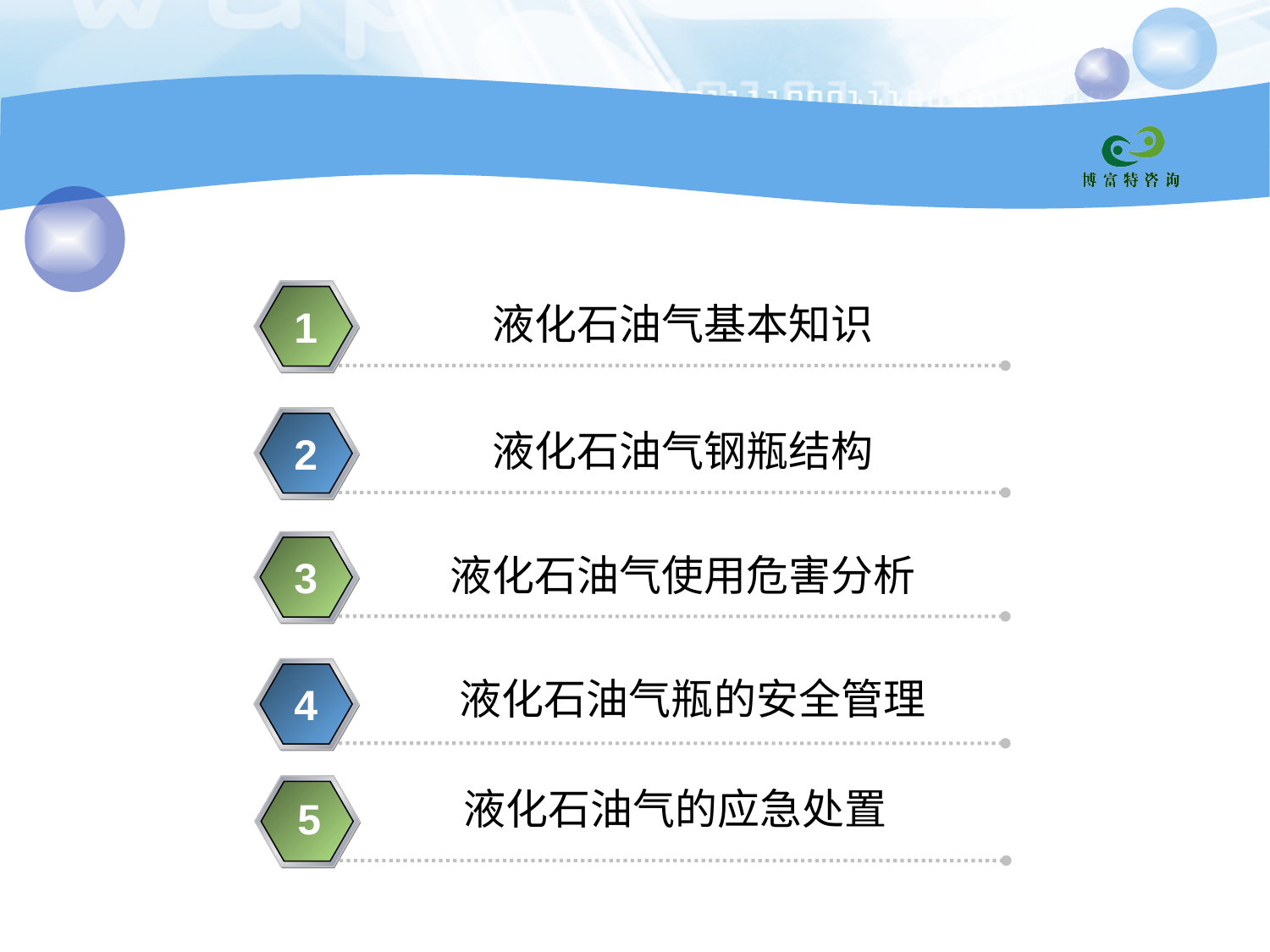

液化石油气基本知识
1

液化石油气钢瓶结构
2

液化石油气使用危害分析
3

液化石油气瓶的安全管理
4

液化石油气的应急处置
5
5